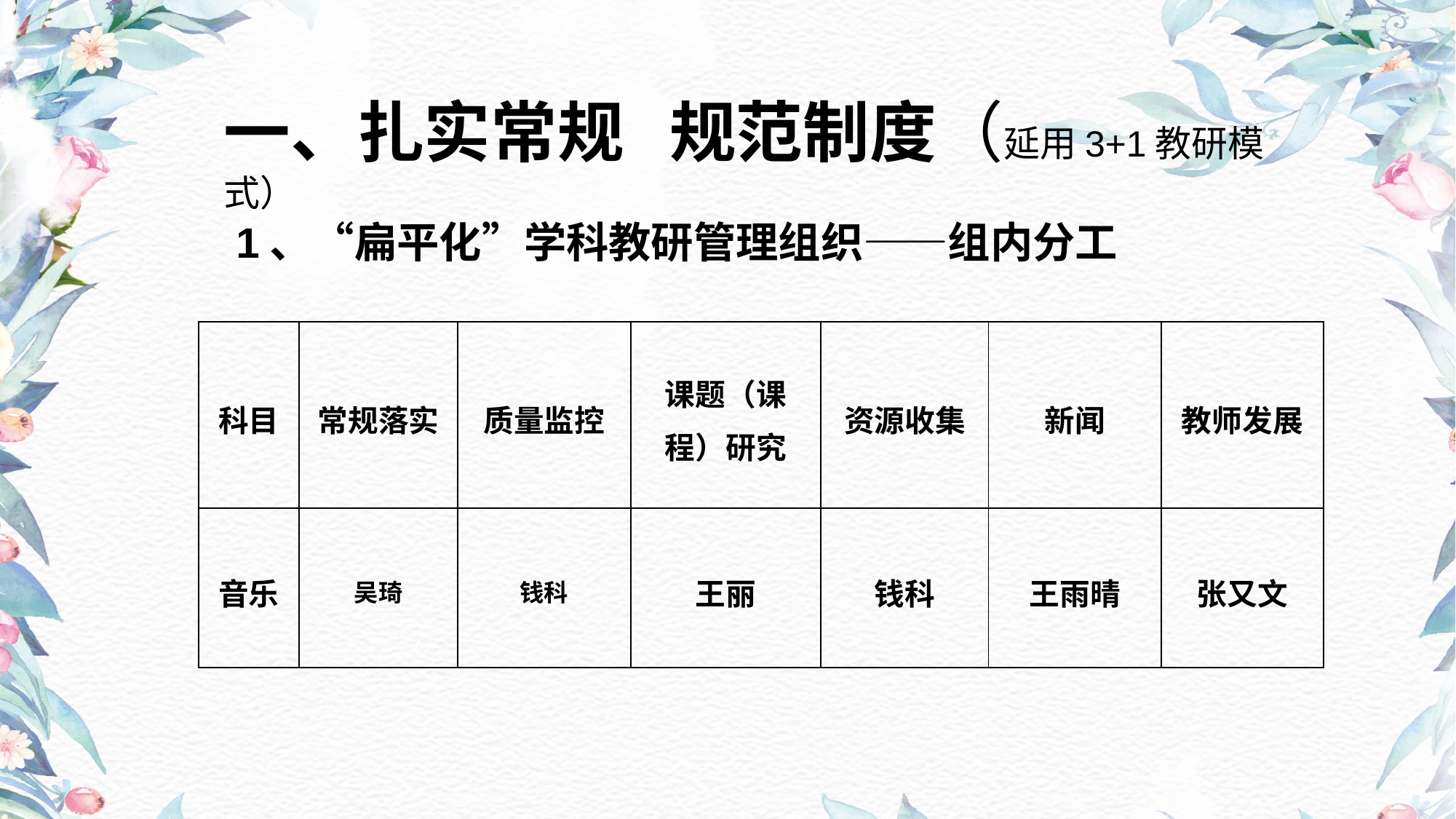

一、扎实常规   规范制度（延用3+1教研模式）

1、“扁平化”学科教研管理组织——组内分工
| 科目 | 常规落实 | 质量监控 | 课题（课程）研究 | 资源收集 | 新闻 | 教师发展 |
| --- | --- | --- | --- | --- | --- | --- |
| 音乐 | 吴琦 | 钱科 | 王丽 | 钱科 | 王雨晴 | 张又文 |